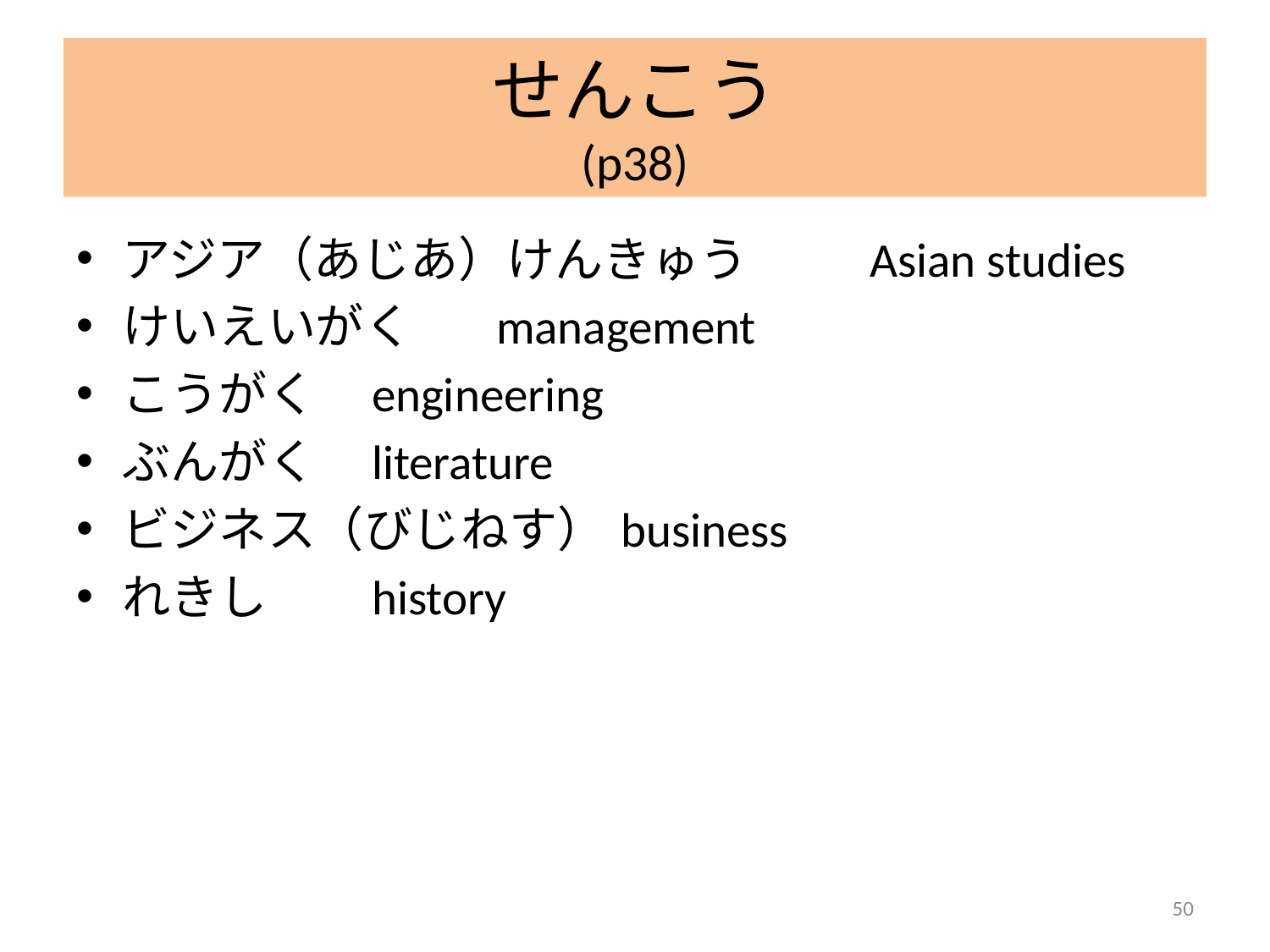

# せんこう (p38)
アジア（あじあ）けんきゅう	Asian studies
けいえいがく						management
こうがく							engineering
ぶんがく							literature
ビジネス（びじねす）			business
れきし								history
50